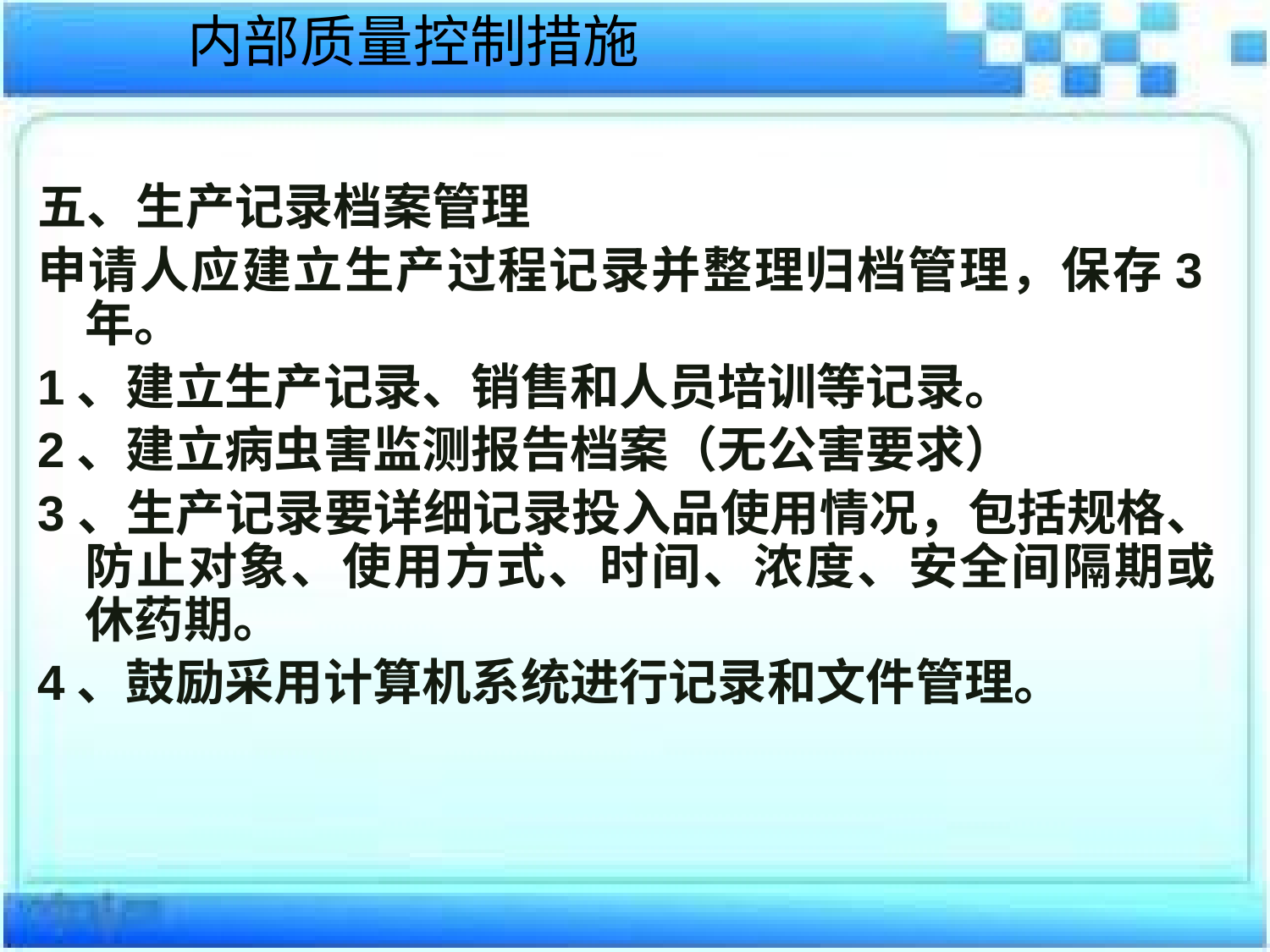

内部质量控制措施
五、生产记录档案管理
申请人应建立生产过程记录并整理归档管理，保存3年。
1、建立生产记录、销售和人员培训等记录。
2、建立病虫害监测报告档案（无公害要求）
3、生产记录要详细记录投入品使用情况，包括规格、防止对象、使用方式、时间、浓度、安全间隔期或休药期。
4、鼓励采用计算机系统进行记录和文件管理。